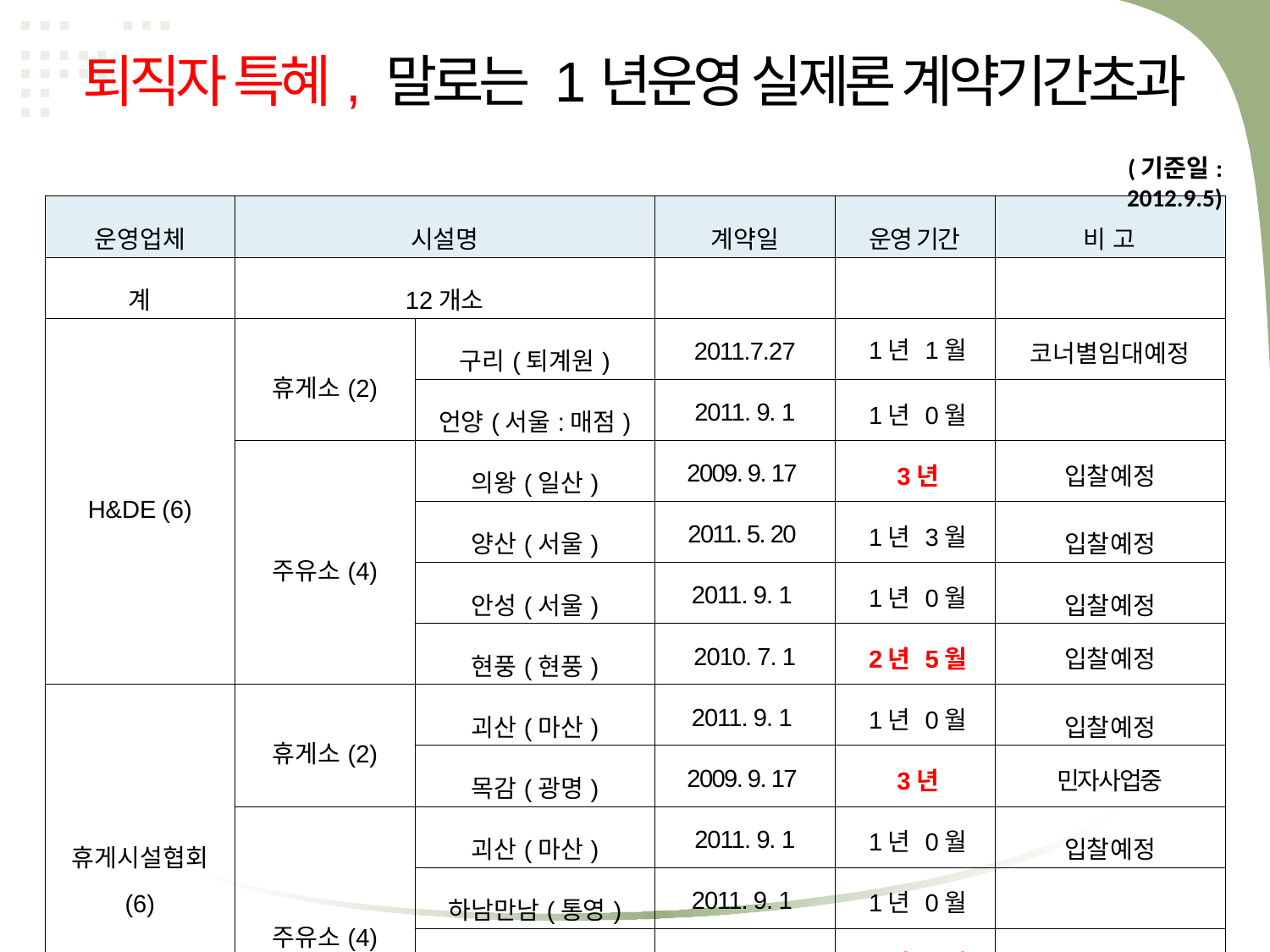

# 퇴직자 특혜, 말로는 1년운영 실제론 계약기간초과
(기준일: 2012.9.5)
| 운영업체 | 시설명 |  | 계약일 | 운영 기간 | 비 고 |
| --- | --- | --- | --- | --- | --- |
| 계 | 12개소 |  |  |  |  |
| H&DE (6) | 휴게소(2) | 구리(퇴계원) | 2011.7.27 | 1년 1월 | 코너별임대예정 |
|  |  | 언양(서울:매점) | 2011. 9. 1 | 1년 0월 |  |
|  | 주유소(4) | 의왕(일산) | 2009. 9. 17 | 3년 | 입찰예정 |
|  |  | 양산(서울) | 2011. 5. 20 | 1년 3월 | 입찰예정 |
|  |  | 안성(서울) | 2011. 9. 1 | 1년 0월 | 입찰예정 |
|  |  | 현풍(현풍) | 2010. 7. 1 | 2년 5월 | 입찰예정 |
| 휴게시설협회 (6) | 휴게소(2) | 괴산(마산) | 2011. 9. 1 | 1년 0월 | 입찰예정 |
|  |  | 목감(광명) | 2009. 9. 17 | 3년 | 민자사업중 |
|  | 주유소(4) | 괴산(마산) | 2011. 9. 1 | 1년 0월 | 입찰예정 |
|  |  | 하남만남(통영) | 2011. 9. 1 | 1년 0월 |  |
|  |  | 금강(부산) | 2009. 7. 1 | 2년 2월 | 입찰예정 |
|  |  | 목감(광명) | 2009. 9. 17 | 3년 | 민자사업중 |